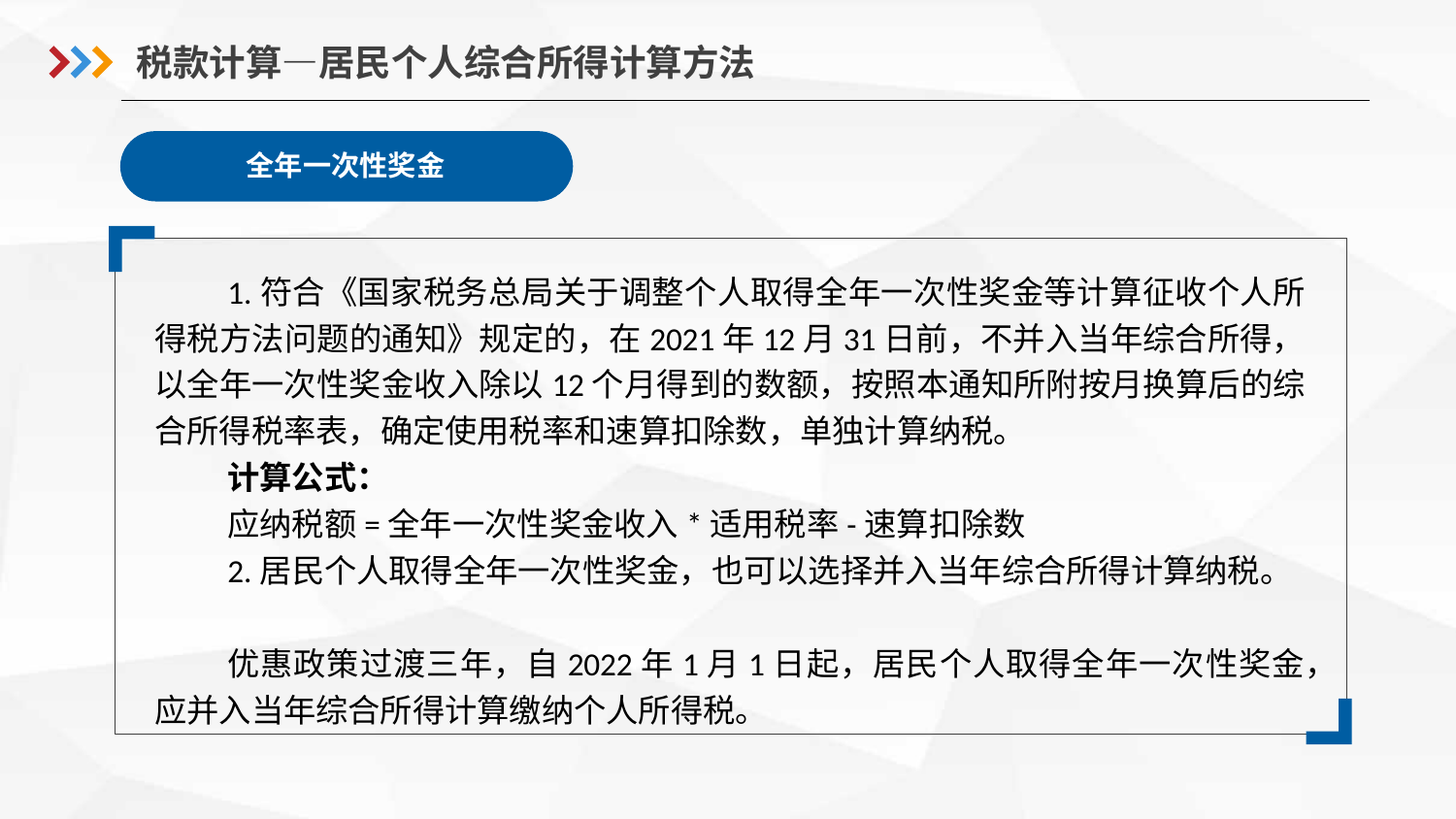

税款计算—居民个人综合所得计算方法

全年一次性奖金

1.符合《国家税务总局关于调整个人取得全年一次性奖金等计算征收个人所得税方法问题的通知》规定的，在2021年12月31日前，不并入当年综合所得，以全年一次性奖金收入除以12个月得到的数额，按照本通知所附按月换算后的综合所得税率表，确定使用税率和速算扣除数，单独计算纳税。
计算公式：
应纳税额=全年一次性奖金收入*适用税率-速算扣除数
2.居民个人取得全年一次性奖金，也可以选择并入当年综合所得计算纳税。

优惠政策过渡三年，自2022年1月1日起，居民个人取得全年一次性奖金，应并入当年综合所得计算缴纳个人所得税。